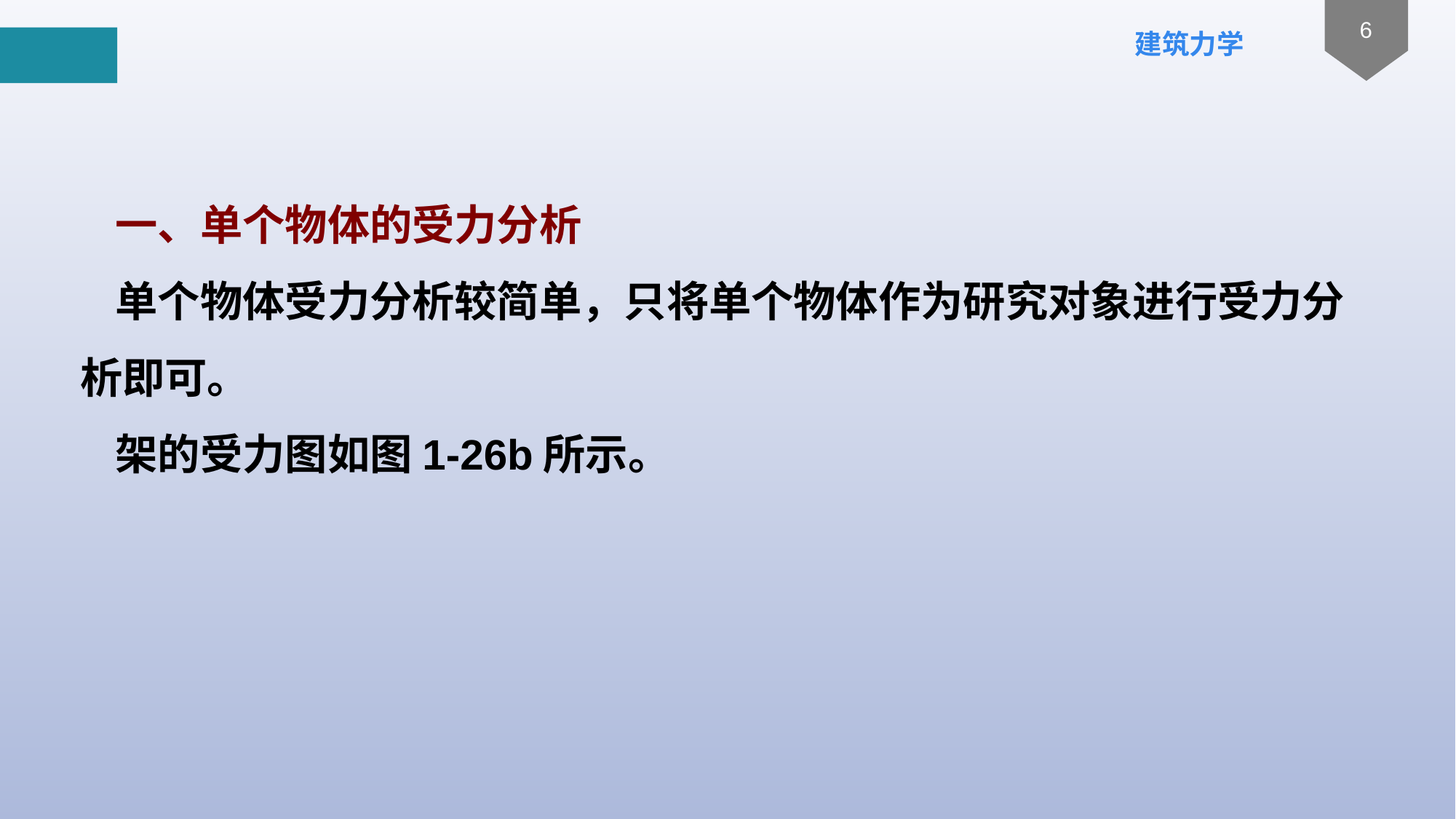

一、单个物体的受力分析
单个物体受力分析较简单，只将单个物体作为研究对象进行受力分析即可。
架的受力图如图1-26b所示。